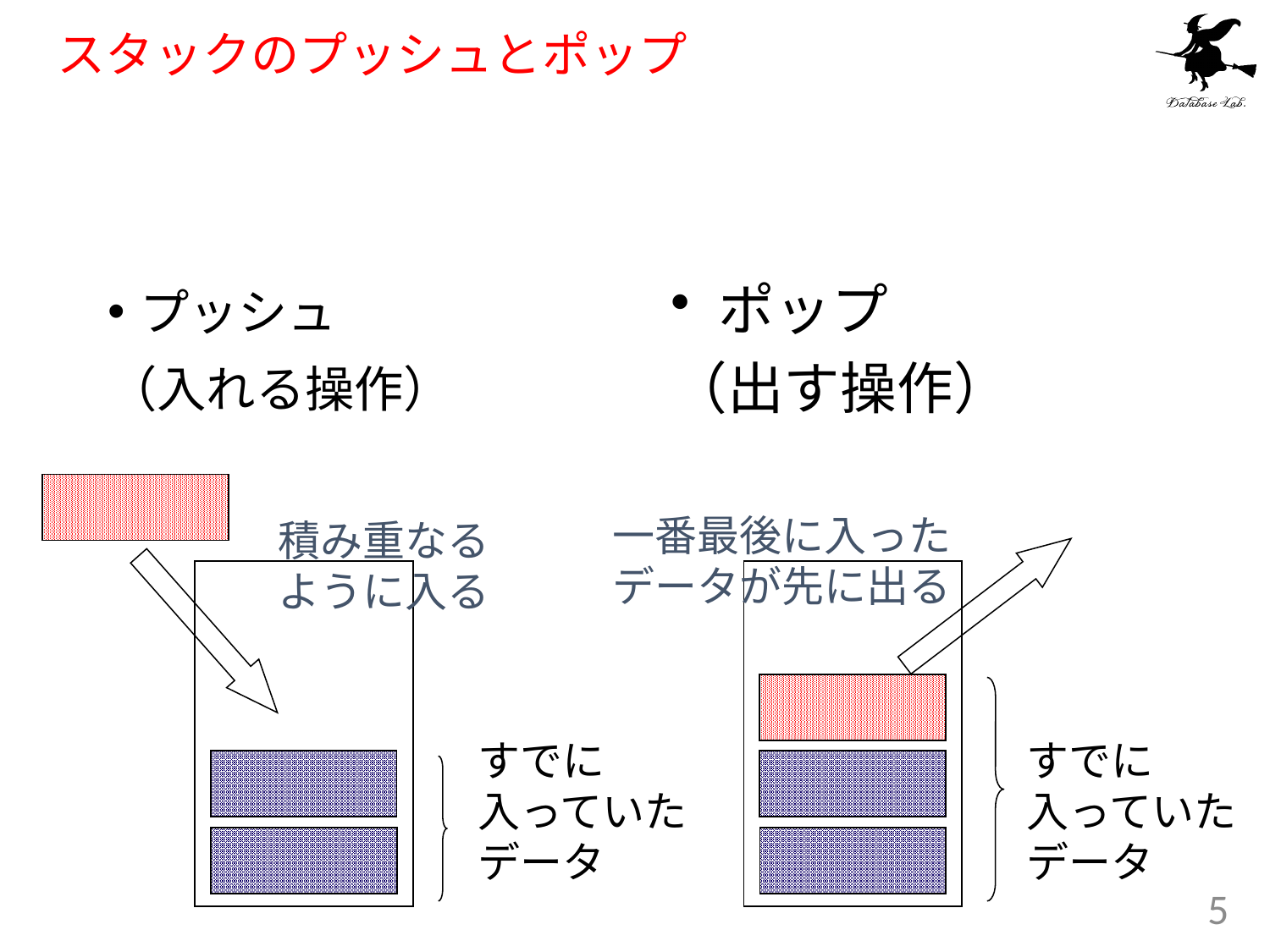

# スタックのプッシュとポップ
ポップ
（出す操作）
プッシュ
（入れる操作）

一番最後に入った
データが先に出る
積み重なる
ように入る

すでに
入っていた
データ
すでに
入っていた
データ

5